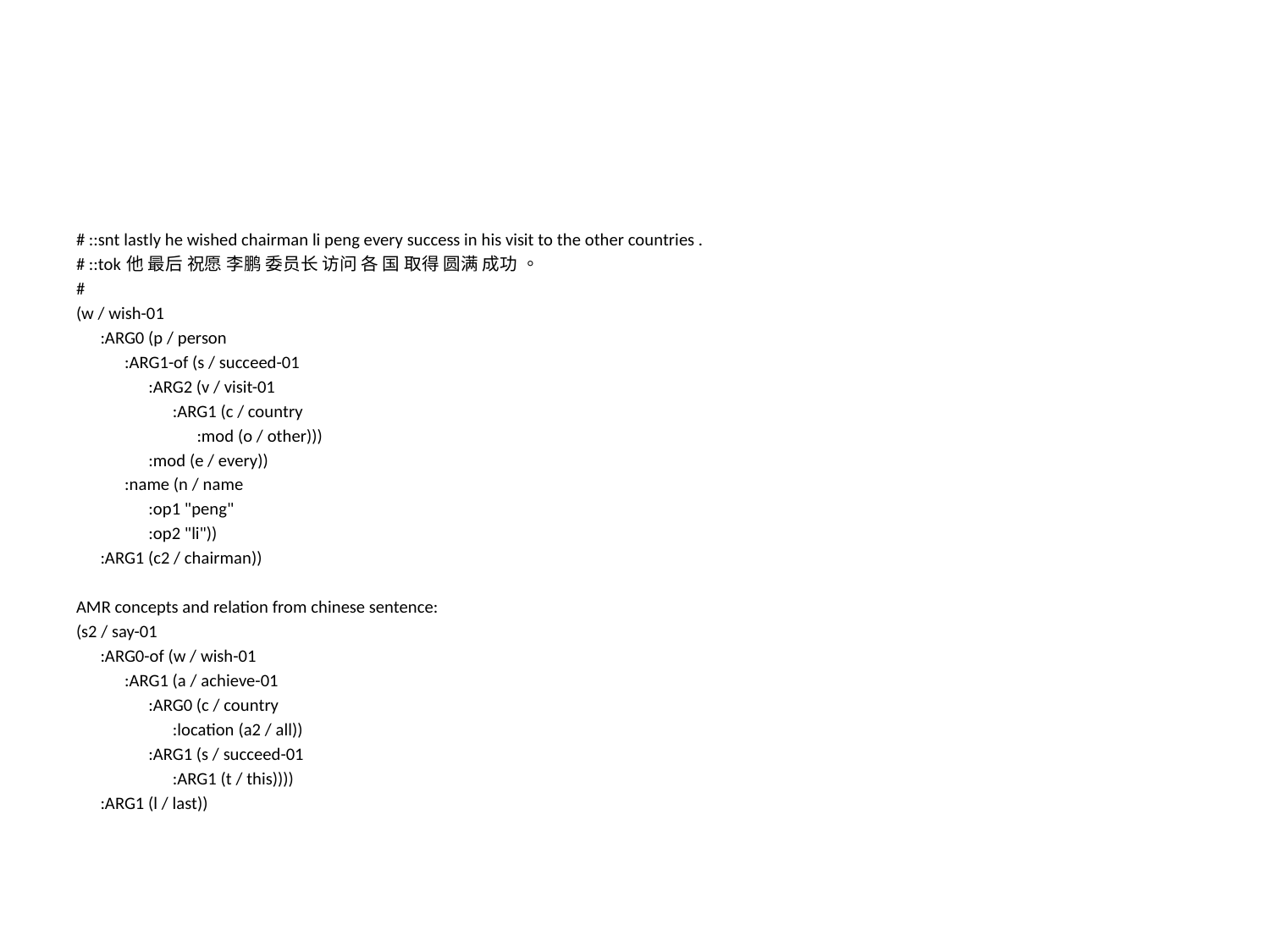

#
# ::snt lastly he wished chairman li peng every success in his visit to the other countries .
# ::tok 他 最后 祝愿 李鹏 委员长 访问 各 国 取得 圆满 成功 。
#
(w / wish-01
      :ARG0 (p / person
            :ARG1-of (s / succeed-01
                  :ARG2 (v / visit-01
                        :ARG1 (c / country
                              :mod (o / other)))
                  :mod (e / every))
            :name (n / name
                  :op1 "peng"
                  :op2 "li"))
      :ARG1 (c2 / chairman))

AMR concepts and relation from chinese sentence:
(s2 / say-01
      :ARG0-of (w / wish-01
            :ARG1 (a / achieve-01
                  :ARG0 (c / country
                        :location (a2 / all))
                  :ARG1 (s / succeed-01
                        :ARG1 (t / this))))
      :ARG1 (l / last))